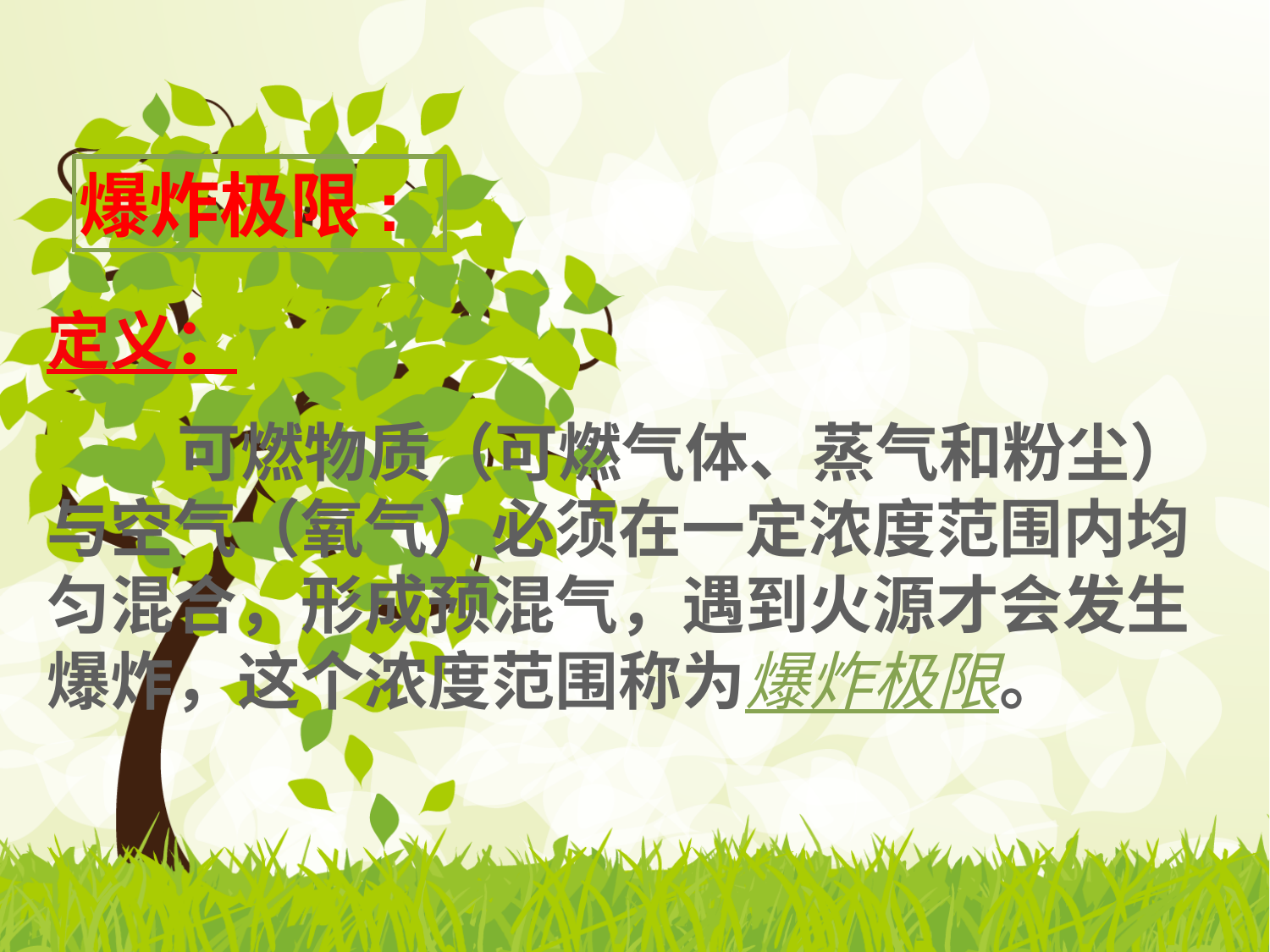

爆炸极限:
定义：
        可燃物质（可燃气体、蒸气和粉尘）与空气（氧气）必须在一定浓度范围内均匀混合，形成预混气，遇到火源才会发生爆炸，这个浓度范围称为爆炸极限。